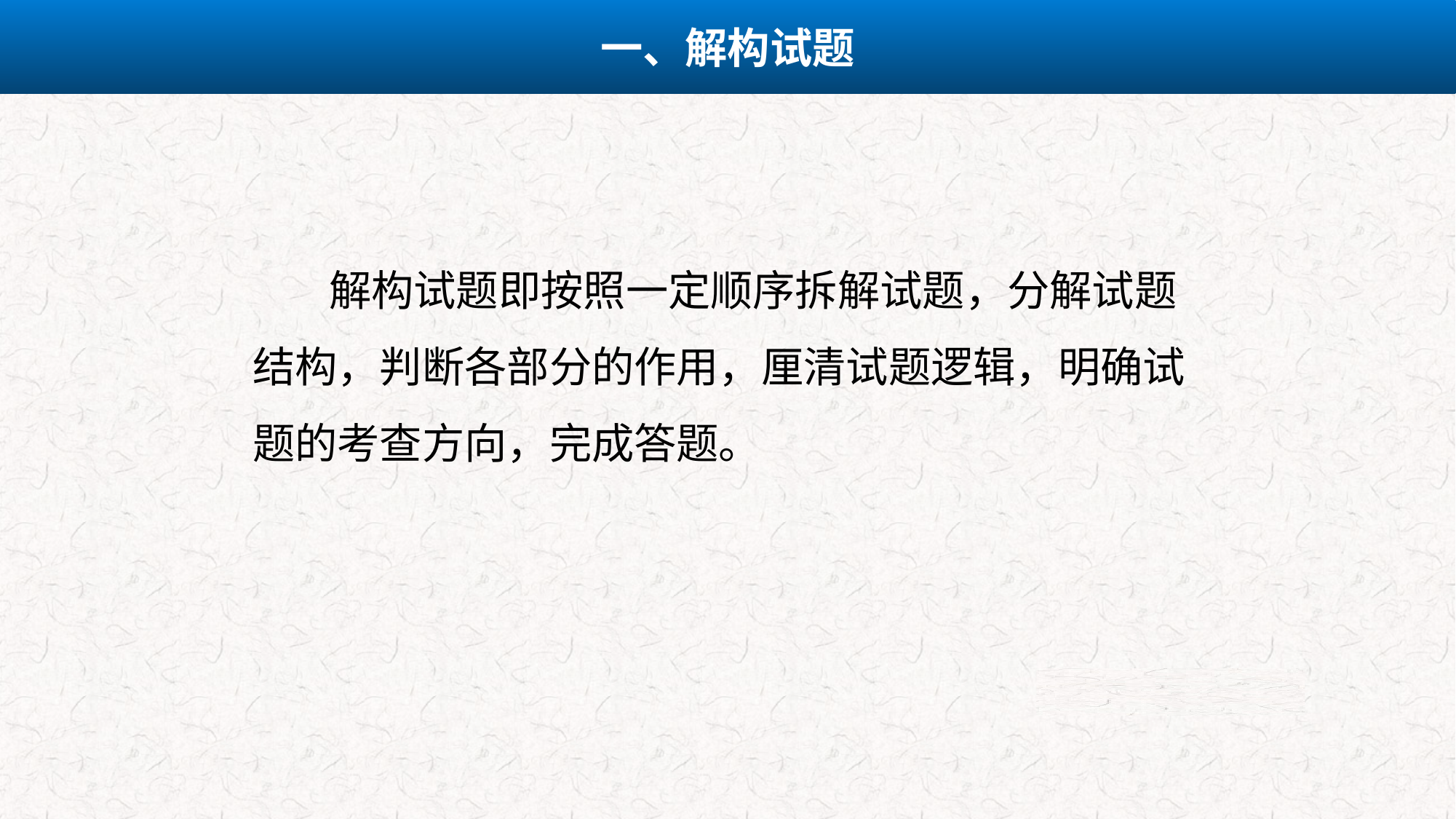

一、解构试题
       解构试题即按照一定顺序拆解试题，分解试题结构，判断各部分的作用，厘清试题逻辑，明确试题的考查方向，完成答题。